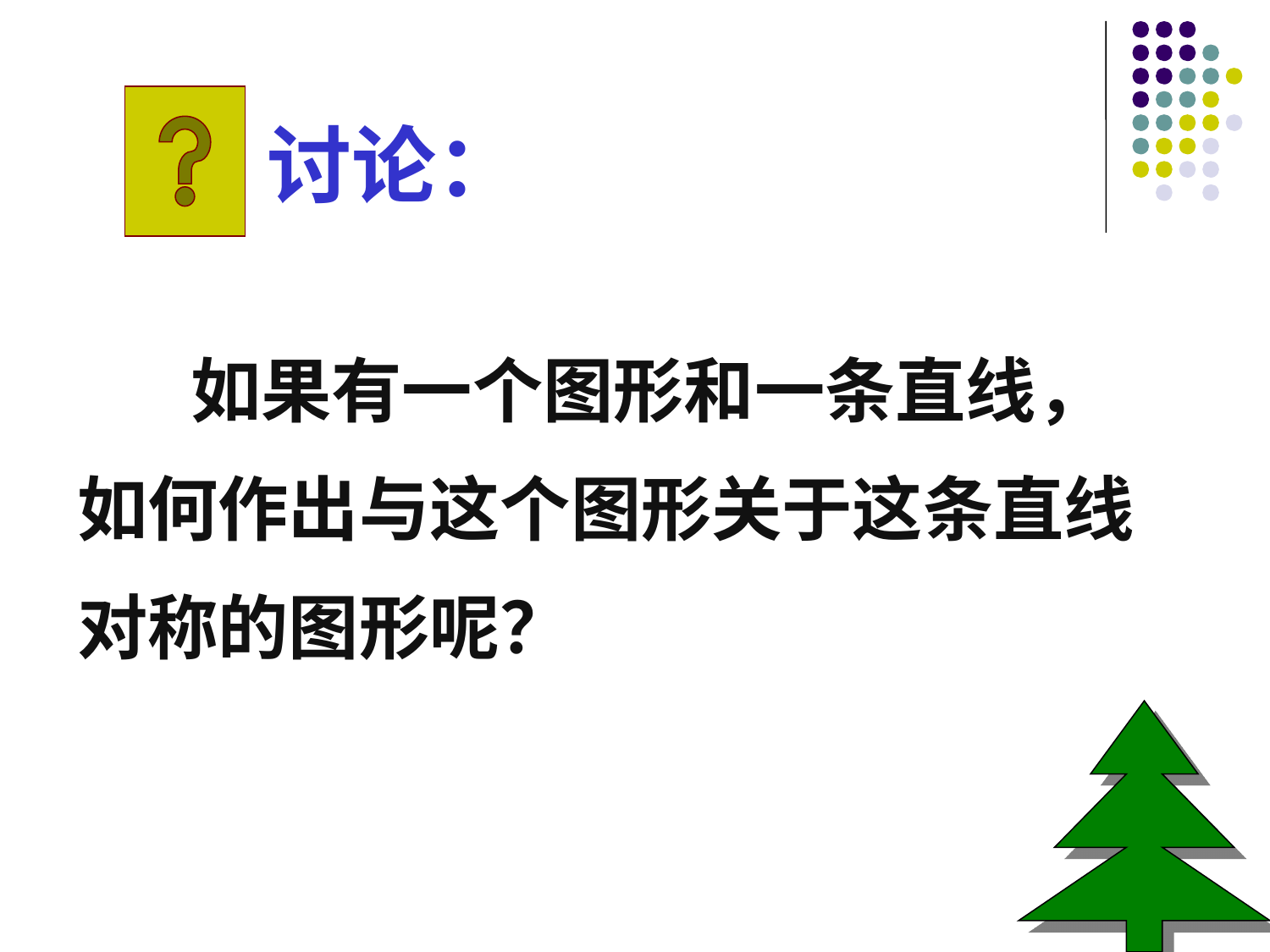

讨论：
      如果有一个图形和一条直线，如何作出与这个图形关于这条直线对称的图形呢？